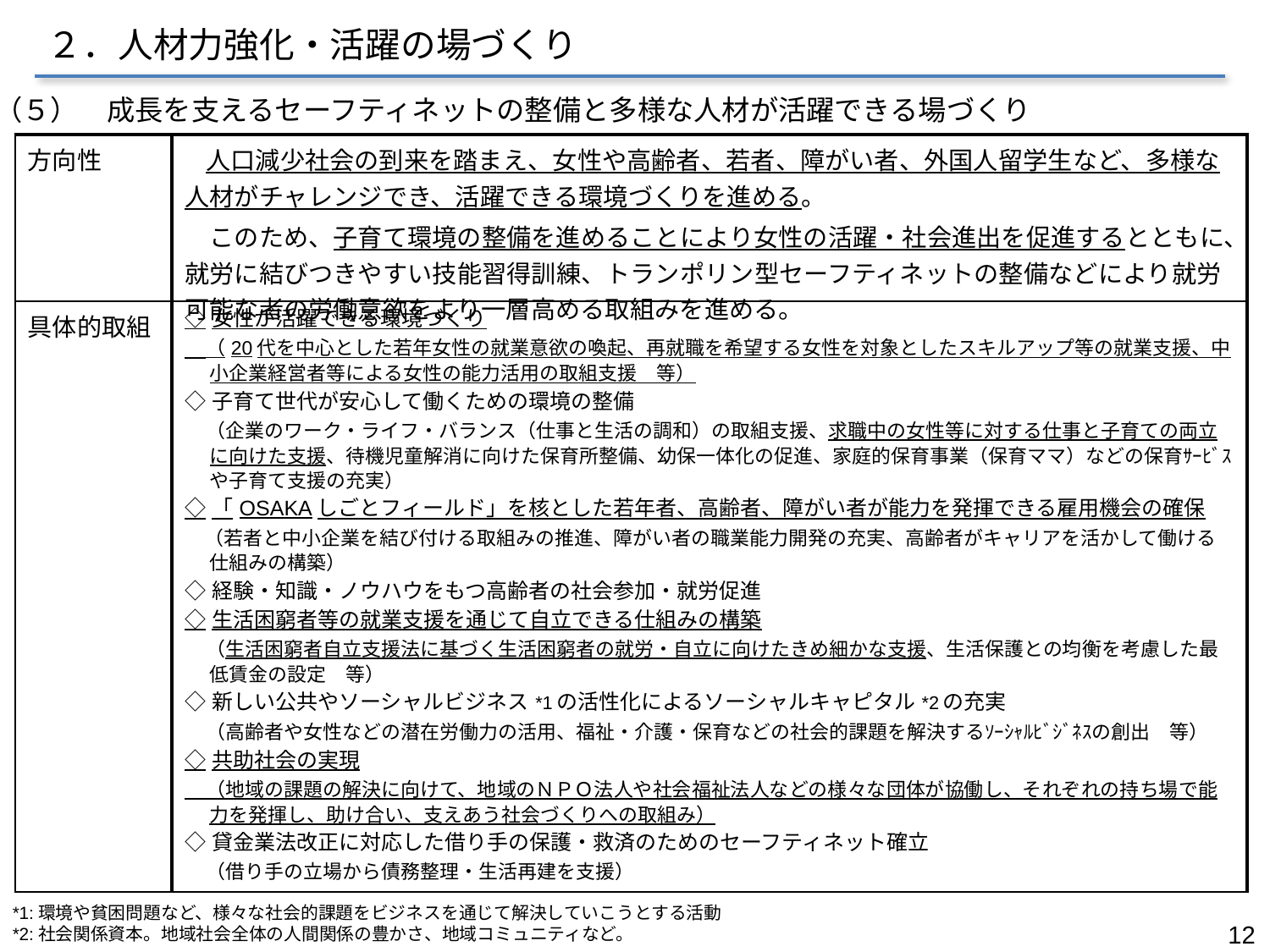

２．人材力強化・活躍の場づくり
（５）　成長を支えるセーフティネットの整備と多様な人材が活躍できる場づくり
| 方向性 | 人口減少社会の到来を踏まえ、女性や高齢者、若者、障がい者、外国人留学生など、多様な人材がチャレンジでき、活躍できる環境づくりを進める。 　このため、子育て環境の整備を進めることにより女性の活躍・社会進出を促進するとともに、就労に結びつきやすい技能習得訓練、トランポリン型セーフティネットの整備などにより就労可能な者の労働意欲をより一層高める取組みを進める。 |
| --- | --- |
| 具体的取組 | ◇女性が活躍できる環境づくり 　（20代を中心とした若年女性の就業意欲の喚起、再就職を希望する女性を対象としたスキルアップ等の就業支援、中小企業経営者等による女性の能力活用の取組支援　等） ◇子育て世代が安心して働くための環境の整備 　（企業のワーク・ライフ・バランス（仕事と生活の調和）の取組支援、求職中の女性等に対する仕事と子育ての両立に向けた支援、待機児童解消に向けた保育所整備、幼保一体化の促進、家庭的保育事業（保育ママ）などの保育ｻｰﾋﾞｽや子育て支援の充実） ◇「OSAKAしごとフィールド」を核とした若年者、高齢者、障がい者が能力を発揮できる雇用機会の確保 　（若者と中小企業を結び付ける取組みの推進、障がい者の職業能力開発の充実、高齢者がキャリアを活かして働ける仕組みの構築） ◇経験・知識・ノウハウをもつ高齢者の社会参加・就労促進 ◇生活困窮者等の就業支援を通じて自立できる仕組みの構築 　（生活困窮者自立支援法に基づく生活困窮者の就労・自立に向けたきめ細かな支援、生活保護との均衡を考慮した最低賃金の設定　等） ◇新しい公共やソーシャルビジネス\*1の活性化によるソーシャルキャピタル\*2の充実 　（高齢者や女性などの潜在労働力の活用、福祉・介護・保育などの社会的課題を解決するｿｰｼｬﾙﾋﾞｼﾞﾈｽの創出　等） ◇共助社会の実現 　（地域の課題の解決に向けて、地域のＮＰＯ法人や社会福祉法人などの様々な団体が協働し、それぞれの持ち場で能力を発揮し、助け合い、支えあう社会づくりへの取組み） ◇貸金業法改正に対応した借り手の保護・救済のためのセーフティネット確立 　（借り手の立場から債務整理・生活再建を支援） |
*1:環境や貧困問題など、様々な社会的課題をビジネスを通じて解決していこうとする活動
*2:社会関係資本。地域社会全体の人間関係の豊かさ、地域コミュニティなど。
12